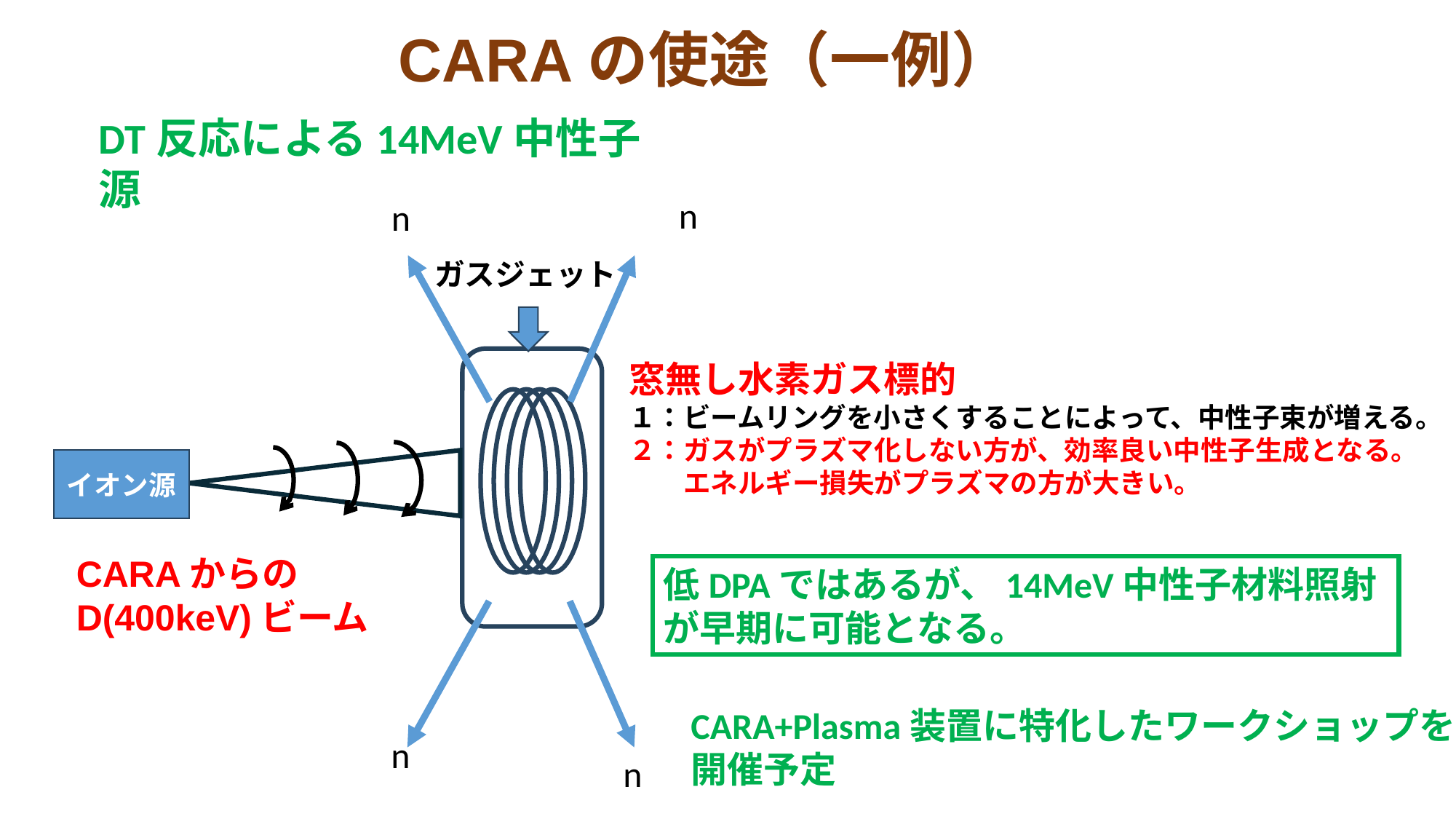

CARAの使途（一例）
DT反応による14MeV中性子源
n
n
ガスジェット

窓無し水素ガス標的
１：ビームリングを小さくすることによって、中性子束が増える。
２：ガスがプラズマ化しない方が、効率良い中性子生成となる。
　　エネルギー損失がプラズマの方が大きい。

CARA

イオン源
CARAからのD(400keV)ビーム
低DPAではあるが、14MeV中性子材料照射が早期に可能となる。
CARA+Plasma装置に特化したワークショップを開催予定
n
n